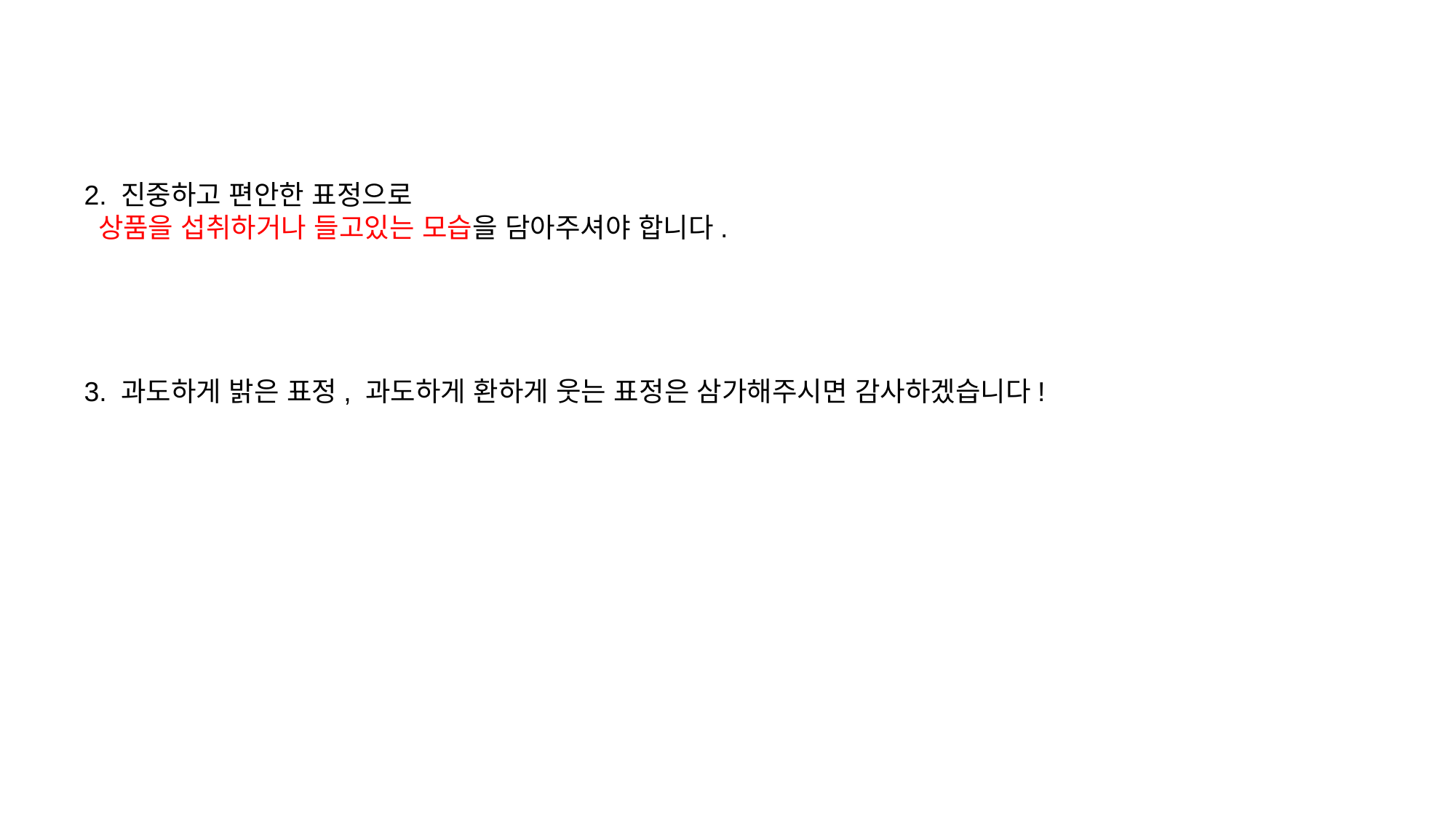

2. 진중하고 편안한 표정으로
 상품을 섭취하거나 들고있는 모습을 담아주셔야 합니다.

3. 과도하게 밝은 표정, 과도하게 환하게 웃는 표정은 삼가해주시면 감사하겠습니다!